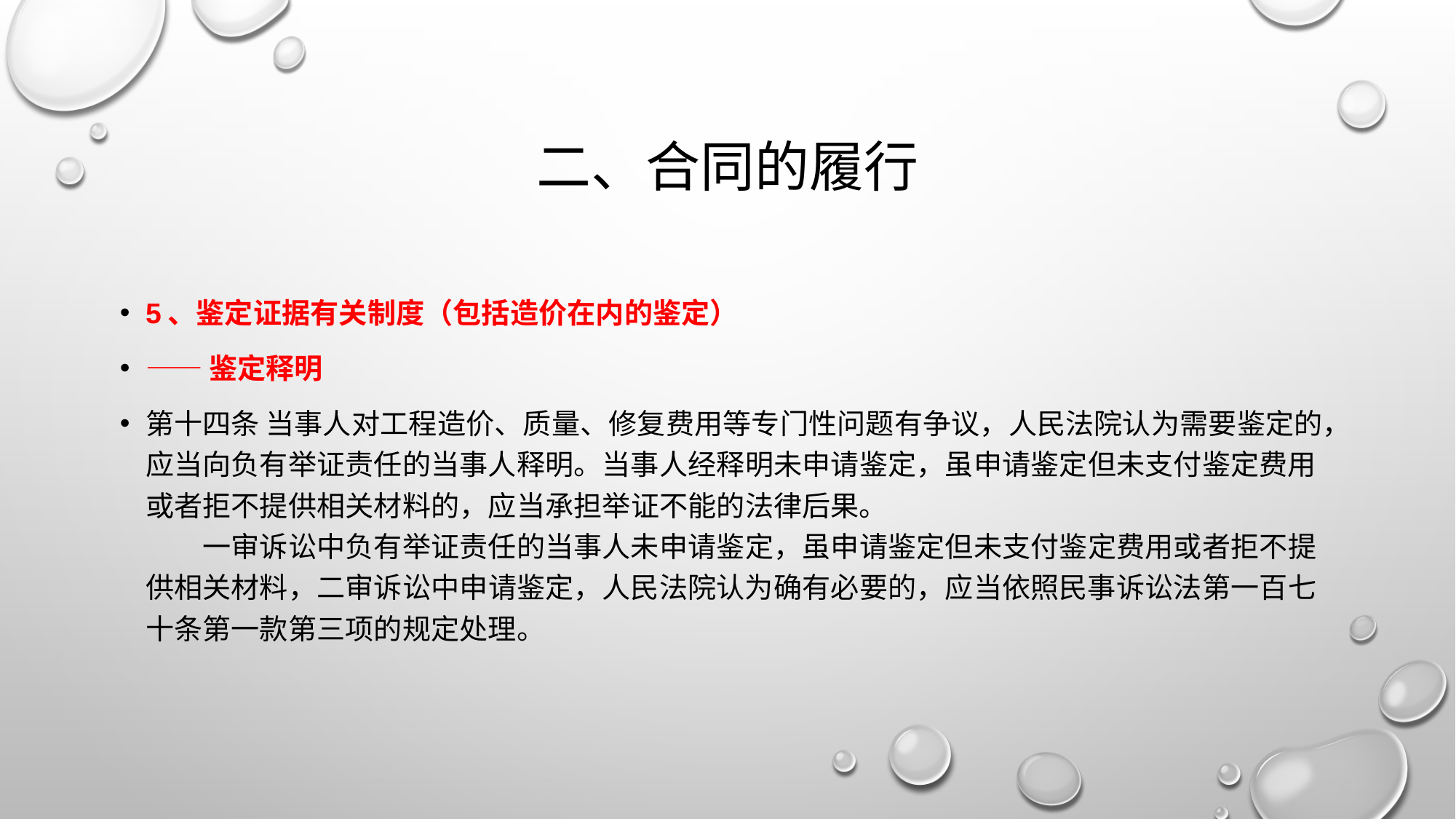

# 二、合同的履行
5、鉴定证据有关制度（包括造价在内的鉴定）
——鉴定释明
第十四条 当事人对工程造价、质量、修复费用等专门性问题有争议，人民法院认为需要鉴定的，应当向负有举证责任的当事人释明。当事人经释明未申请鉴定，虽申请鉴定但未支付鉴定费用或者拒不提供相关材料的，应当承担举证不能的法律后果。
　　一审诉讼中负有举证责任的当事人未申请鉴定，虽申请鉴定但未支付鉴定费用或者拒不提供相关材料，二审诉讼中申请鉴定，人民法院认为确有必要的，应当依照民事诉讼法第一百七十条第一款第三项的规定处理。